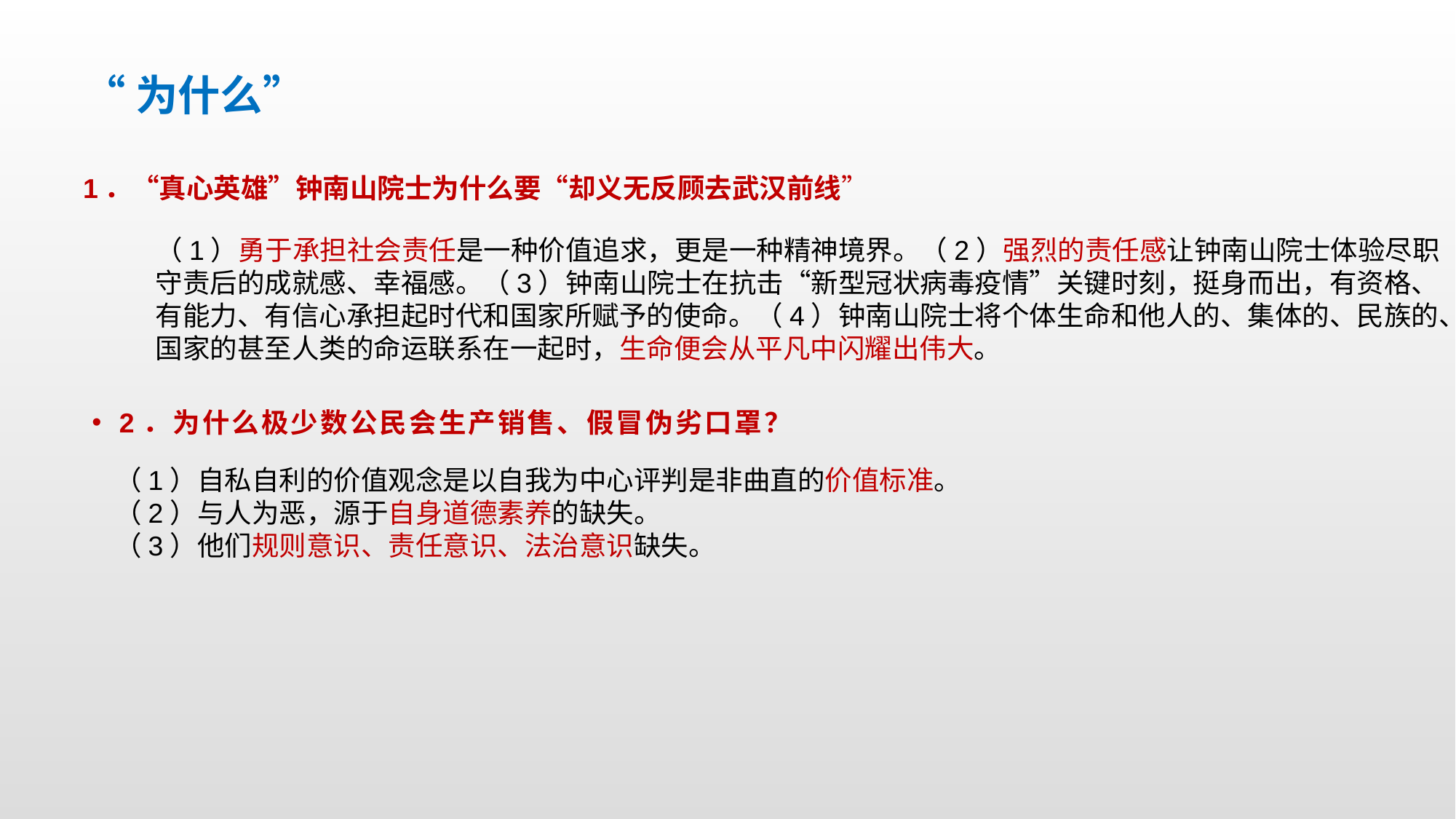

“为什么”

1．“真心英雄”钟南山院士为什么要“却义无反顾去武汉前线”
（1）勇于承担社会责任是一种价值追求，更是一种精神境界。（2）强烈的责任感让钟南山院士体验尽职守责后的成就感、幸福感。（3）钟南山院士在抗击“新型冠状病毒疫情”关键时刻，挺身而出，有资格、有能力、有信心承担起时代和国家所赋予的使命。（4）钟南山院士将个体生命和他人的、集体的、民族的、国家的甚至人类的命运联系在一起时，生命便会从平凡中闪耀出伟大。
2．为什么极少数公民会生产销售、假冒伪劣口罩？
（1）自私自利的价值观念是以自我为中心评判是非曲直的价值标准。
（2）与人为恶，源于自身道德素养的缺失。
（3）他们规则意识、责任意识、法治意识缺失。